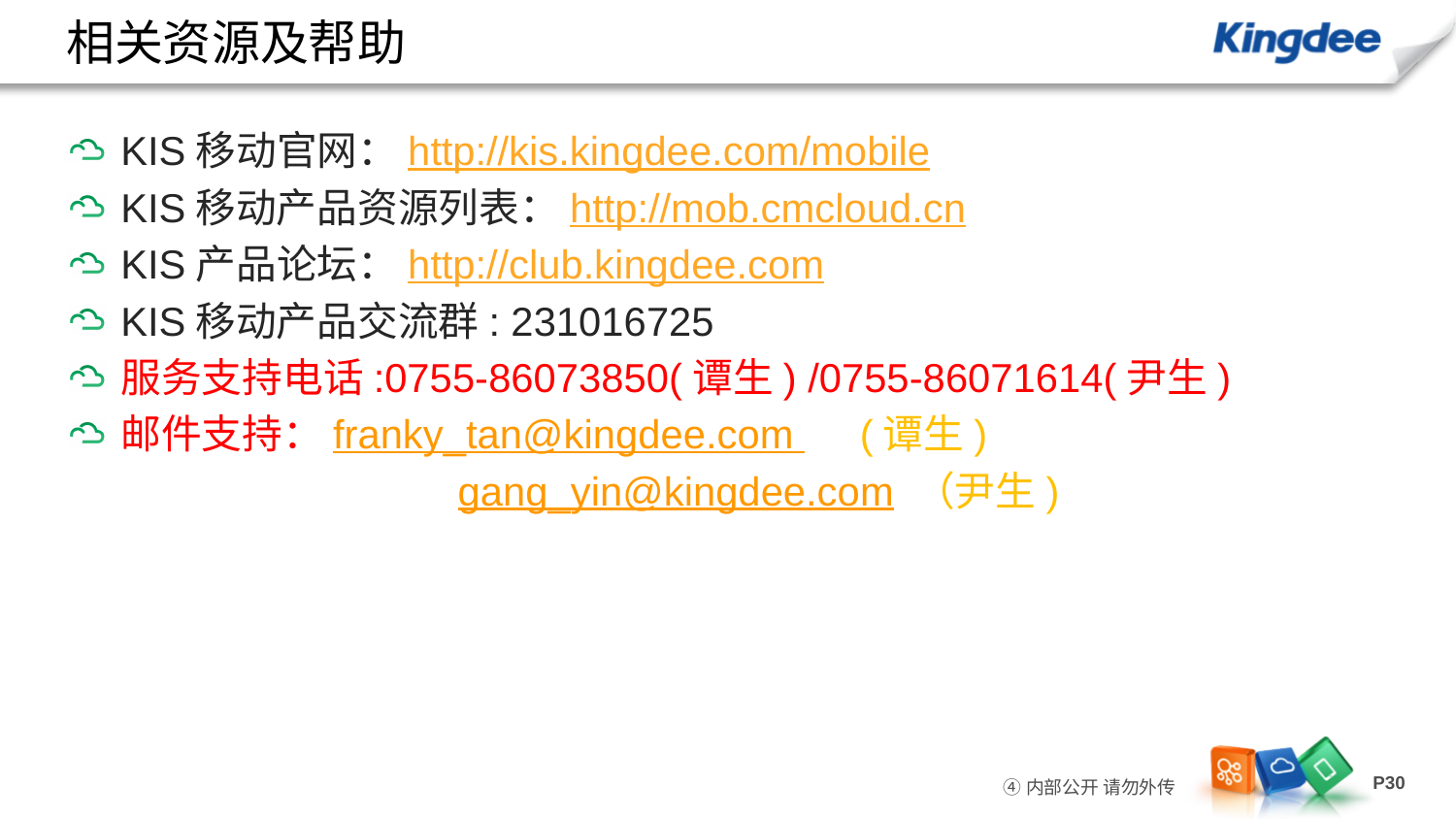

# 相关资源及帮助
KIS移动官网：http://kis.kingdee.com/mobile
KIS移动产品资源列表：http://mob.cmcloud.cn
KIS产品论坛：http://club.kingdee.com
KIS移动产品交流群: 231016725
服务支持电话:0755-86073850(谭生) /0755-86071614(尹生)
邮件支持：franky_tan@kingdee.com 	 (谭生)
   		         gang_yin@kingdee.com （尹生)